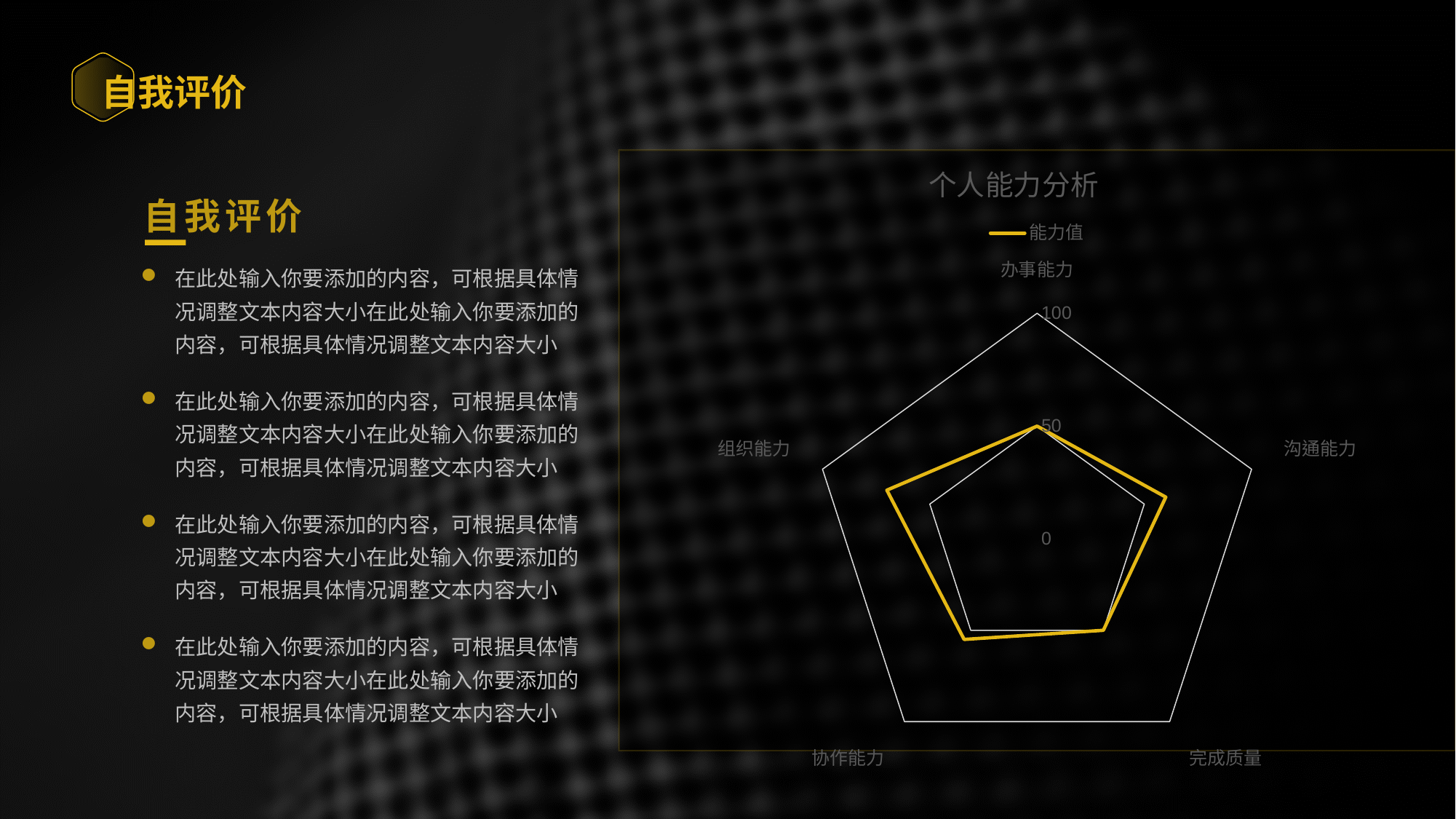

自我评价

### Chart: 个人能力分析

| Category | 能力值 |
|---|---|
| 办事能力 | 50.0 |
| 沟通能力 | 60.0 |
| 完成质量 | 50.0 |
| 协作能力 | 55.0 |
| 组织能力 | 70.0 |
自我评价

在此处输入你要添加的内容，可根据具体情况调整文本内容大小在此处输入你要添加的内容，可根据具体情况调整文本内容大小
在此处输入你要添加的内容，可根据具体情况调整文本内容大小在此处输入你要添加的内容，可根据具体情况调整文本内容大小
在此处输入你要添加的内容，可根据具体情况调整文本内容大小在此处输入你要添加的内容，可根据具体情况调整文本内容大小
在此处输入你要添加的内容，可根据具体情况调整文本内容大小在此处输入你要添加的内容，可根据具体情况调整文本内容大小